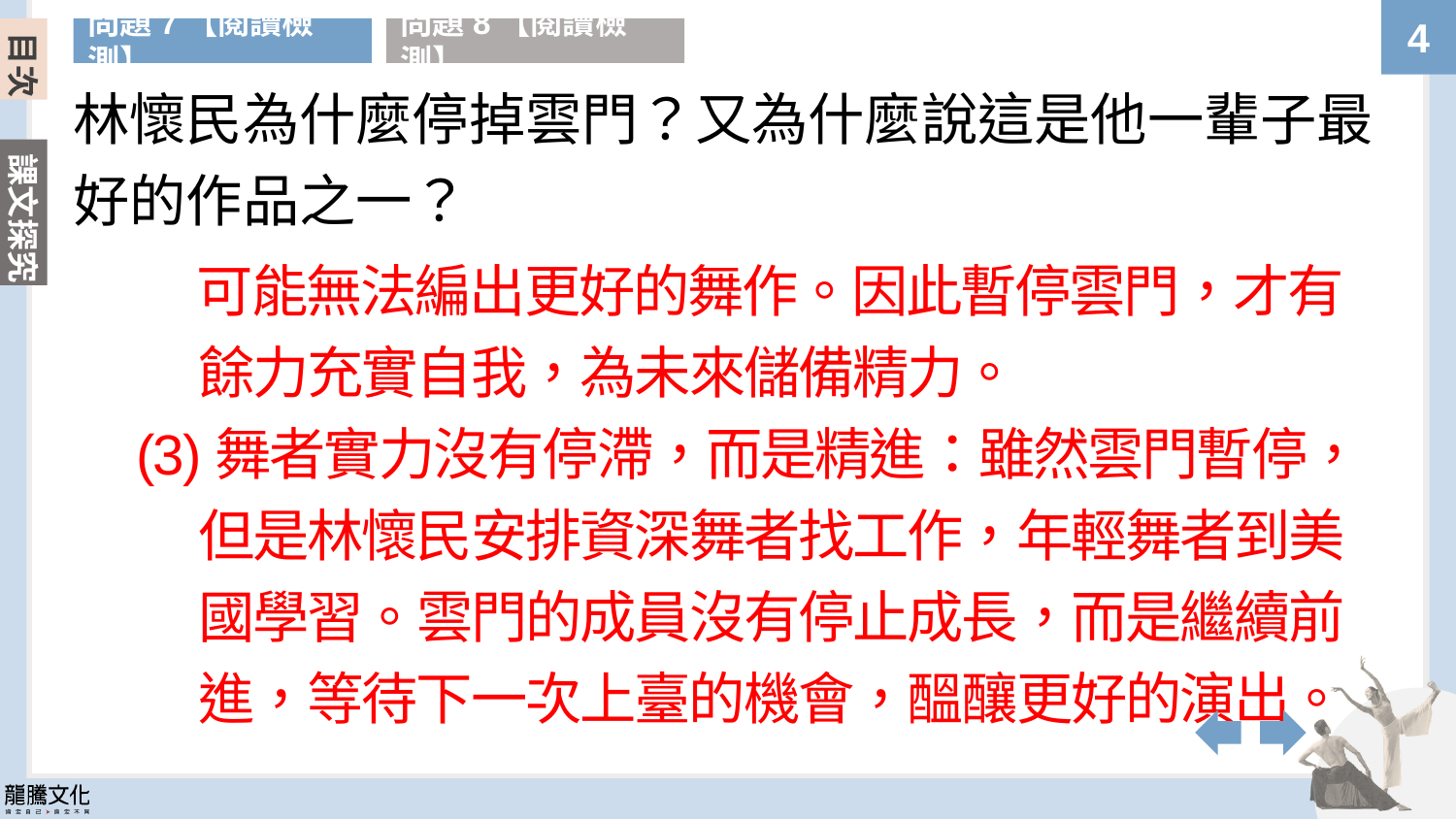

問題8【閱讀檢測】
目次
問題7【閱讀檢測】
林懷民為什麼停掉雲門？又為什麼說這是他一輩子最好的作品之一？
可能無法編出更好的舞作。因此暫停雲門，才有餘力充實自我，為未來儲備精力。
(3)舞者實力沒有停滯，而是精進：雖然雲門暫停，但是林懷民安排資深舞者找工作，年輕舞者到美國學習。雲門的成員沒有停止成長，而是繼續前進，等待下一次上臺的機會，醞釀更好的演出。